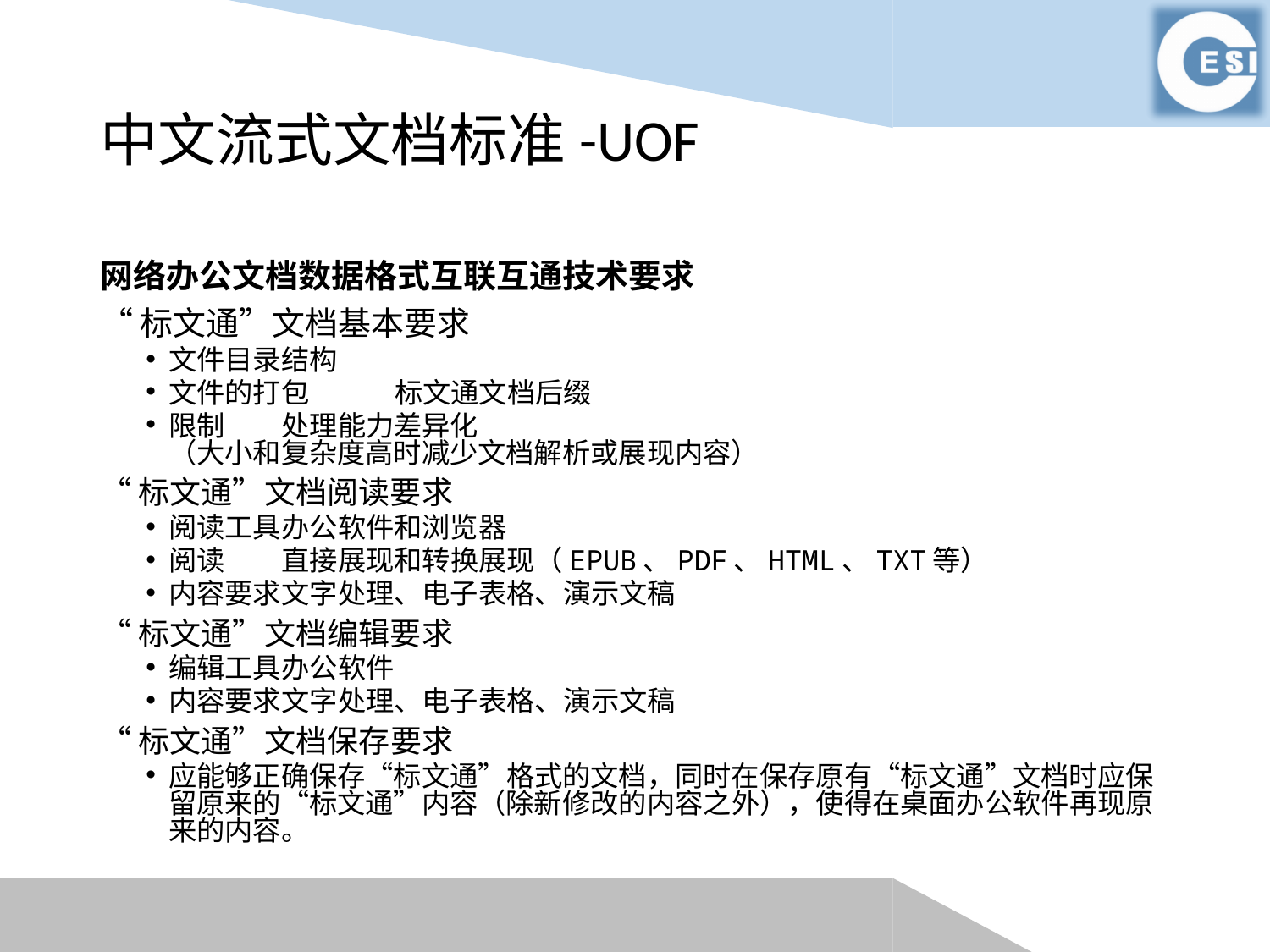

# 中文流式文档标准-UOF
网络办公文档数据格式互联互通技术要求
“标文通”文档基本要求
文件目录结构
文件的打包	标文通文档后缀
限制		处理能力差异化
			（大小和复杂度高时减少文档解析或展现内容）
“标文通”文档阅读要求
阅读工具		办公软件和浏览器
阅读		直接展现和转换展现（EPUB、PDF、HTML、TXT等）
内容要求		文字处理、电子表格、演示文稿
“标文通”文档编辑要求
编辑工具		办公软件
内容要求		文字处理、电子表格、演示文稿
“标文通”文档保存要求
应能够正确保存“标文通”格式的文档，同时在保存原有“标文通”文档时应保留原来的“标文通”内容（除新修改的内容之外），使得在桌面办公软件再现原来的内容。